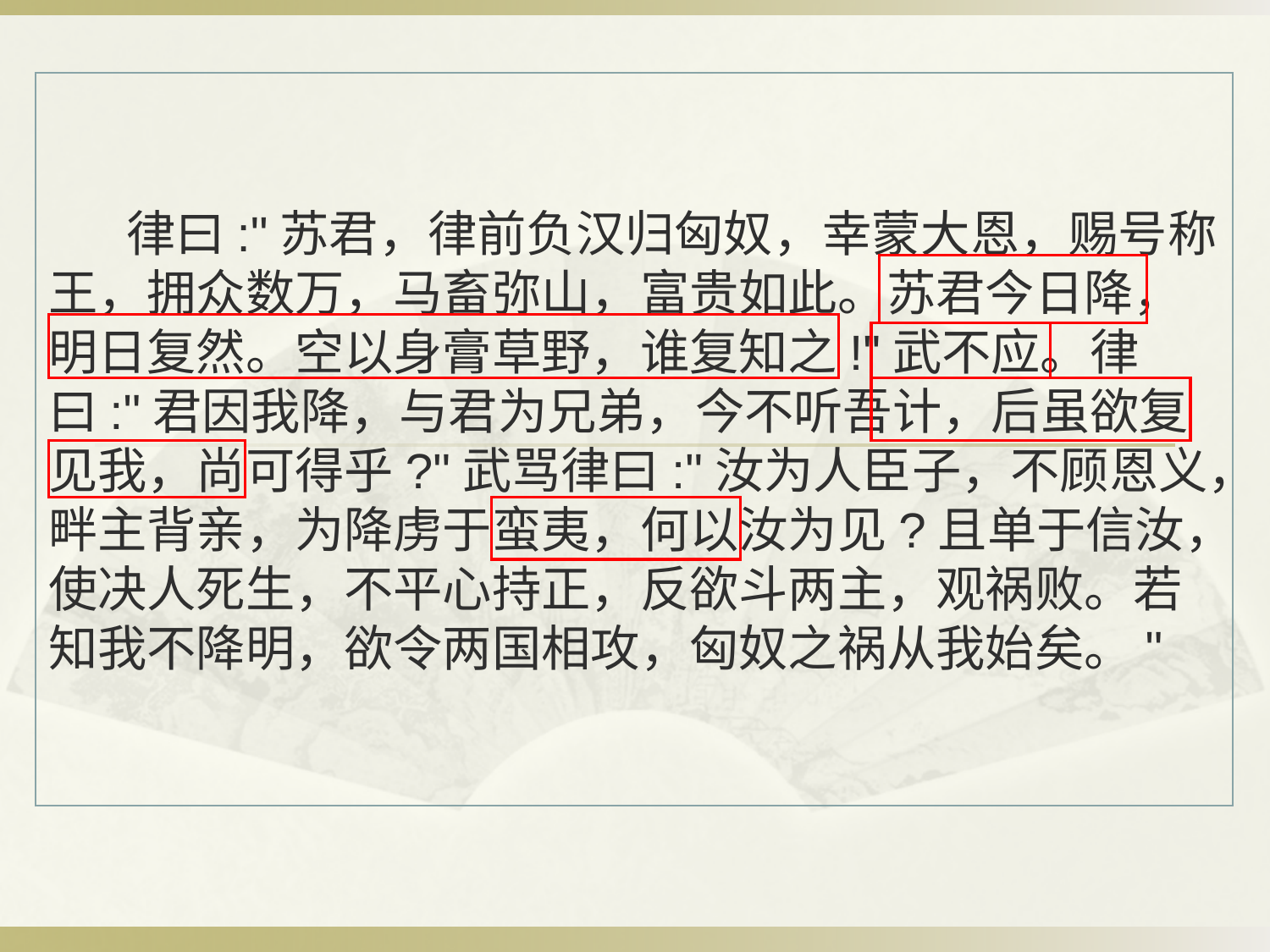

# 律曰:"苏君，律前负汉归匈奴，幸蒙大恩，赐号称王，拥众数万，马畜弥山，富贵如此。苏君今日降，明日复然。空以身膏草野，谁复知之!"武不应。律曰:"君因我降，与君为兄弟，今不听吾计，后虽欲复见我，尚可得乎?"武骂律曰:"汝为人臣子，不顾恩义，畔主背亲，为降虏于蛮夷，何以汝为见?且单于信汝，使决人死生，不平心持正，反欲斗两主，观祸败。若知我不降明，欲令两国相攻，匈奴之祸从我始矣。"